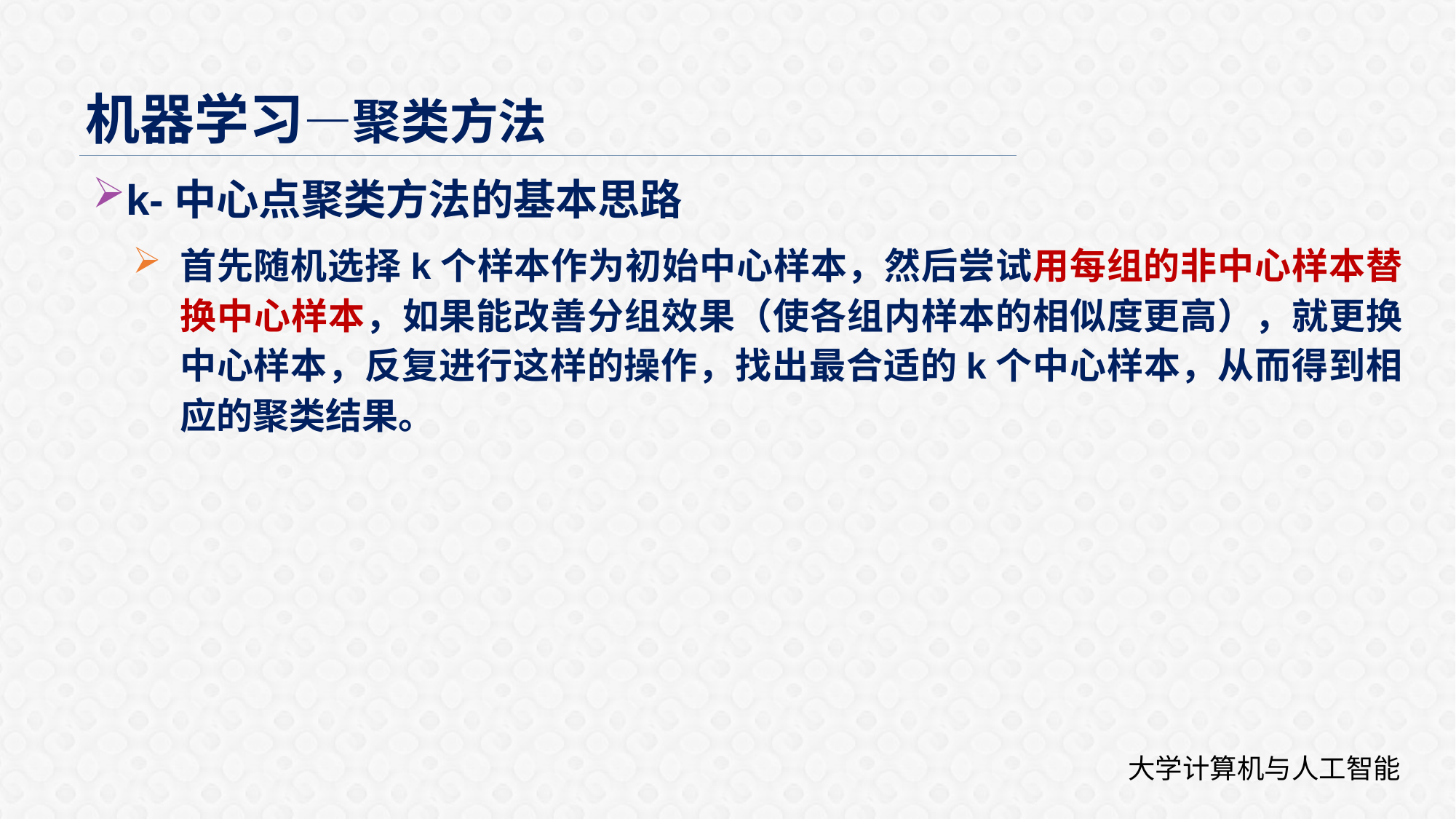

机器学习—聚类方法
k-中心点聚类方法的基本思路
首先随机选择k个样本作为初始中心样本，然后尝试用每组的非中心样本替换中心样本，如果能改善分组效果（使各组内样本的相似度更高），就更换中心样本，反复进行这样的操作，找出最合适的k个中心样本，从而得到相应的聚类结果。